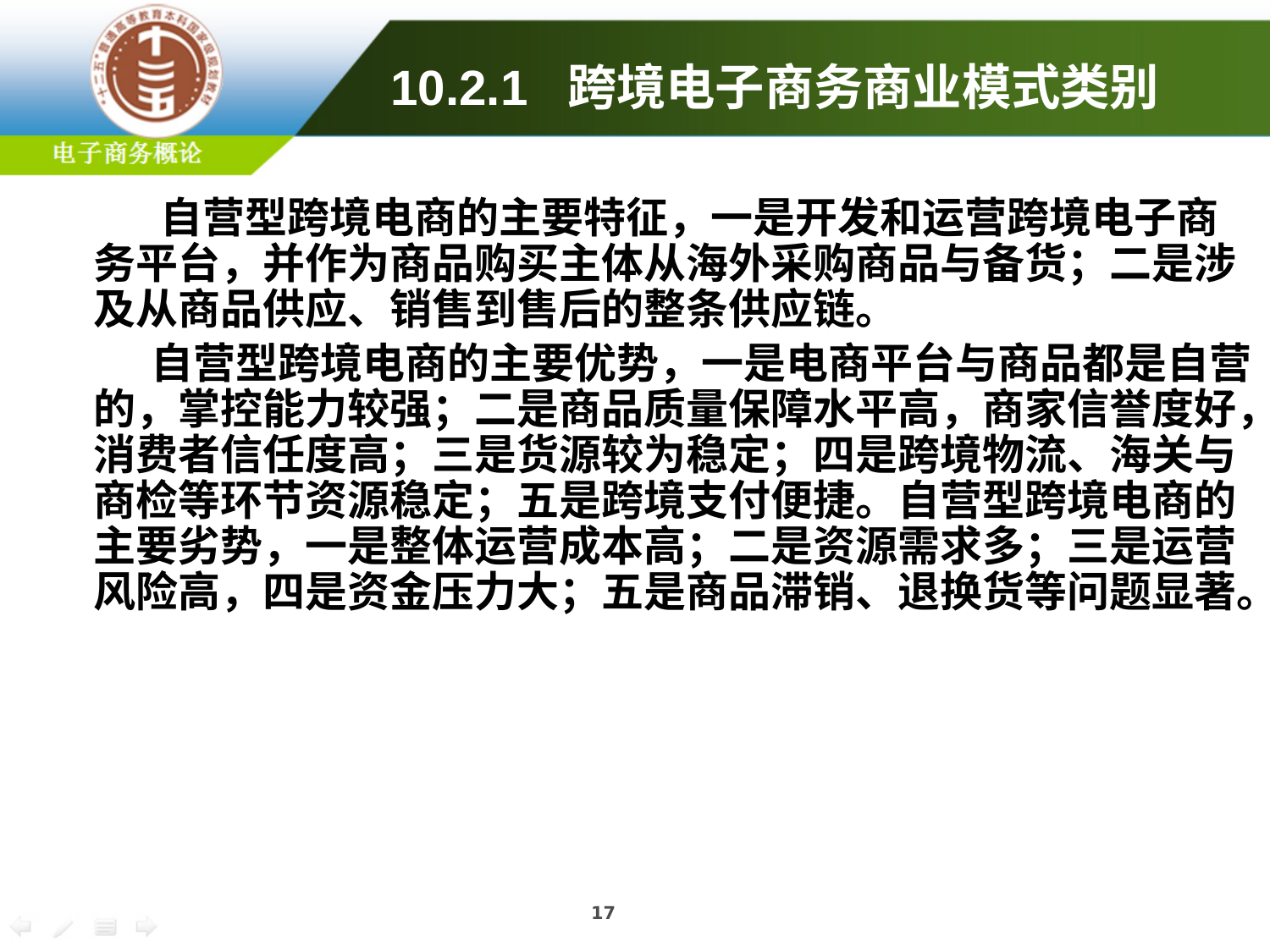

10.2.1  跨境电子商务商业模式类别
           自营型跨境电商的主要特征，一是开发和运营跨境电子商务平台，并作为商品购买主体从海外采购商品与备货；二是涉及从商品供应、销售到售后的整条供应链。
          自营型跨境电商的主要优势，一是电商平台与商品都是自营的，掌控能力较强；二是商品质量保障水平高，商家信誉度好，消费者信任度高；三是货源较为稳定；四是跨境物流、海关与商检等环节资源稳定；五是跨境支付便捷。自营型跨境电商的主要劣势，一是整体运营成本高；二是资源需求多；三是运营风险高，四是资金压力大；五是商品滞销、退换货等问题显著。

17